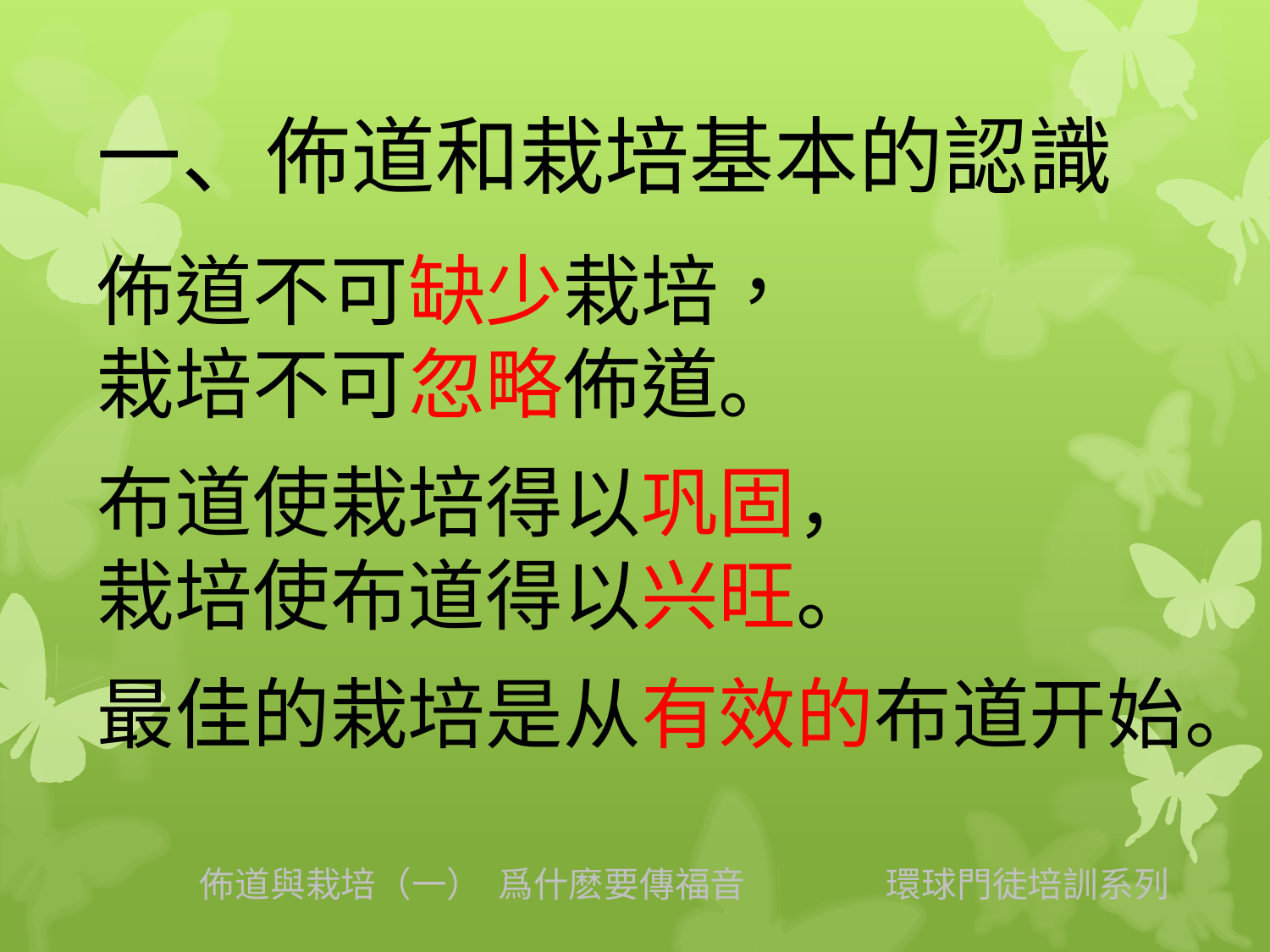

一、佈道和栽培基本的認識

佈道不可缺少栽培，
栽培不可忽略佈道。

布道使栽培得以巩固，
栽培使布道得以兴旺。

最佳的栽培是从有效的布道开始。